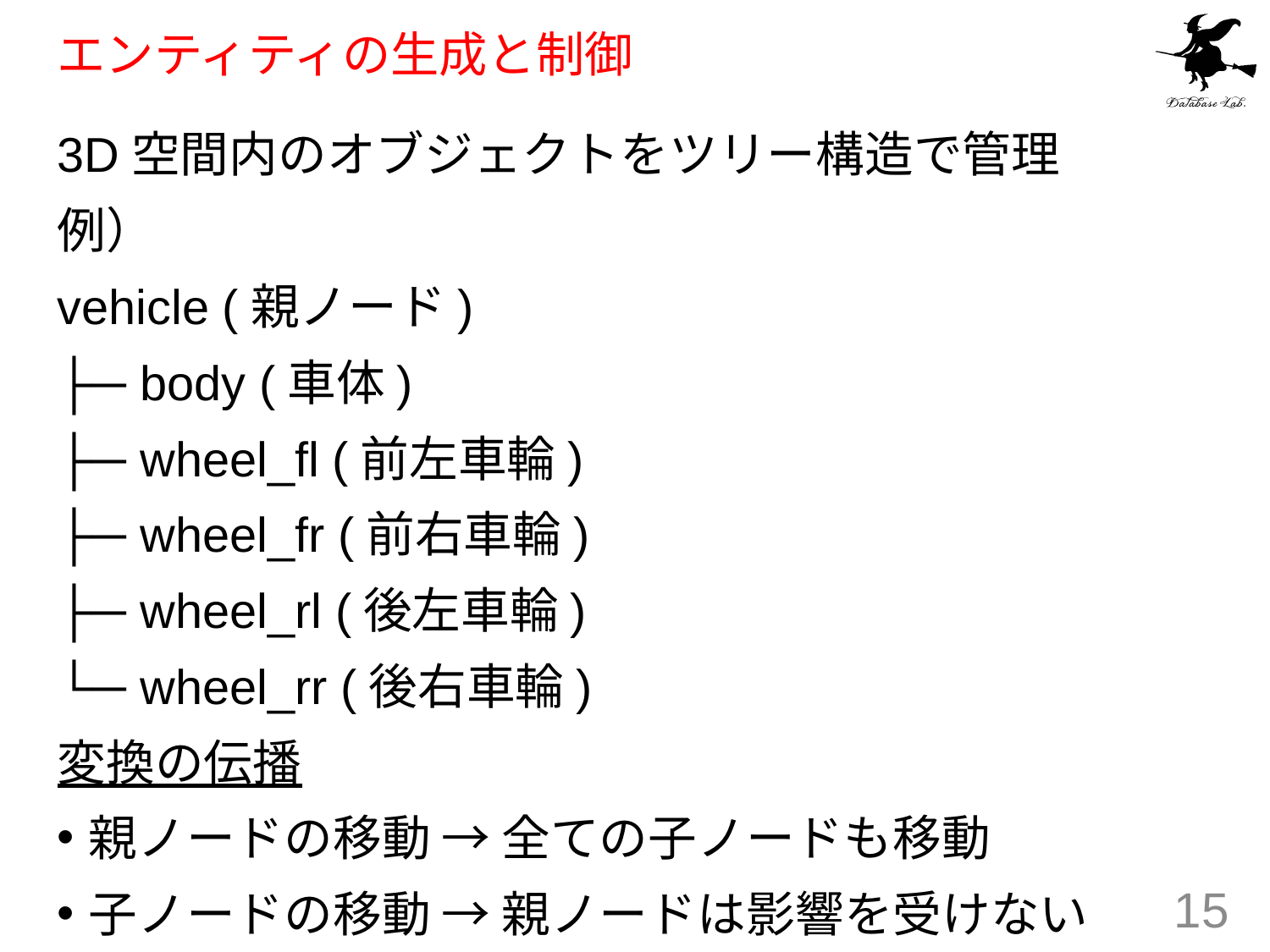

# エンティティの生成と制御
3D空間内のオブジェクトをツリー構造で管理
例）
vehicle (親ノード)
├─ body (車体)
├─ wheel_fl (前左車輪)
├─ wheel_fr (前右車輪)
├─ wheel_rl (後左車輪)
└─ wheel_rr (後右車輪)
変換の伝播
親ノードの移動 → 全ての子ノードも移動
子ノードの移動 → 親ノードは影響を受けない
15